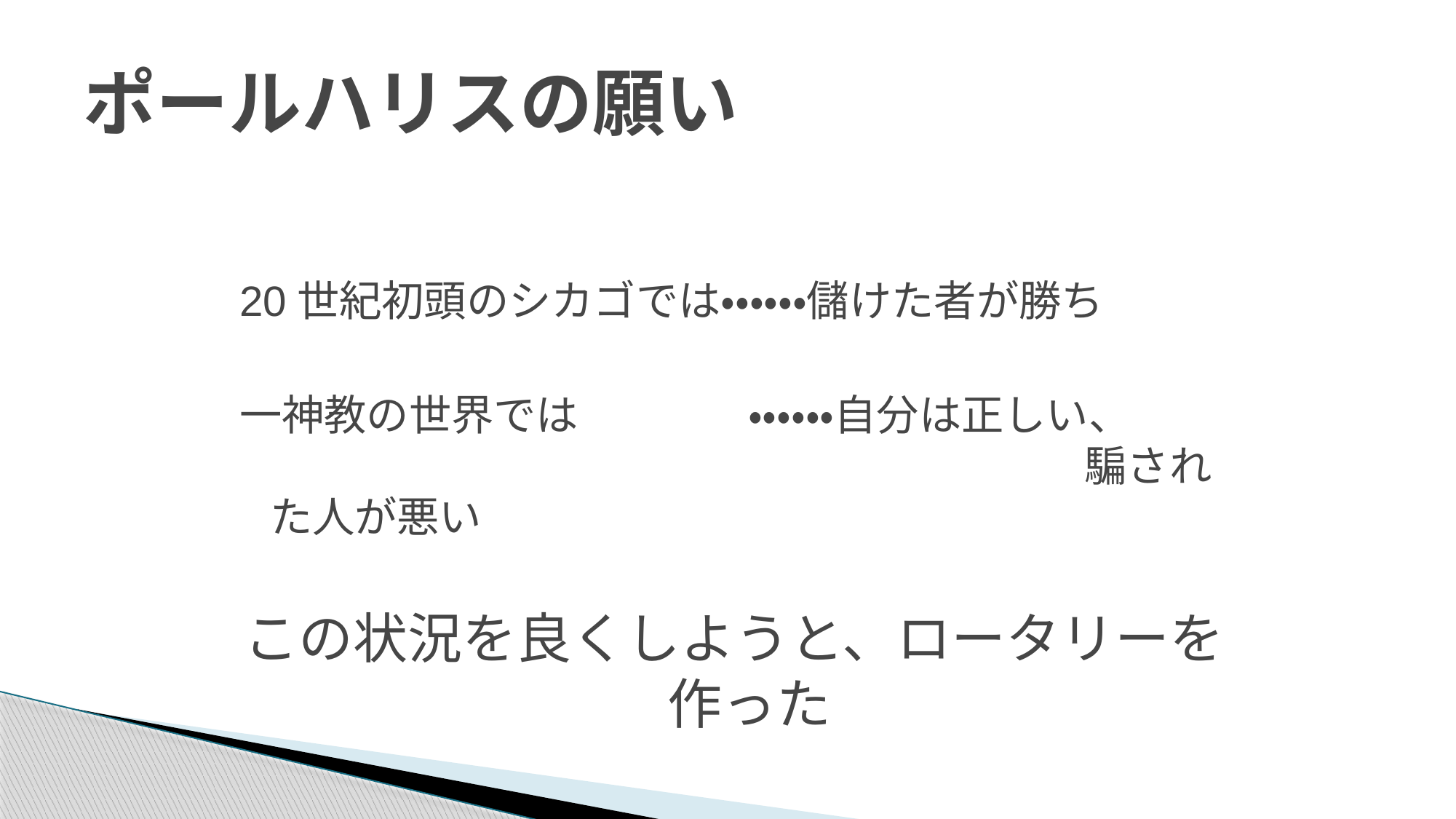

# ポールハリスの願い

20世紀初頭のシカゴでは・・・・・・儲けた者が勝ち

一神教の世界では　　　　・・・・・・自分は正しい、
　　　　　　　　　　　　　　　　　　 　騙された人が悪い

この状況を良くしようと、ロータリーを作った